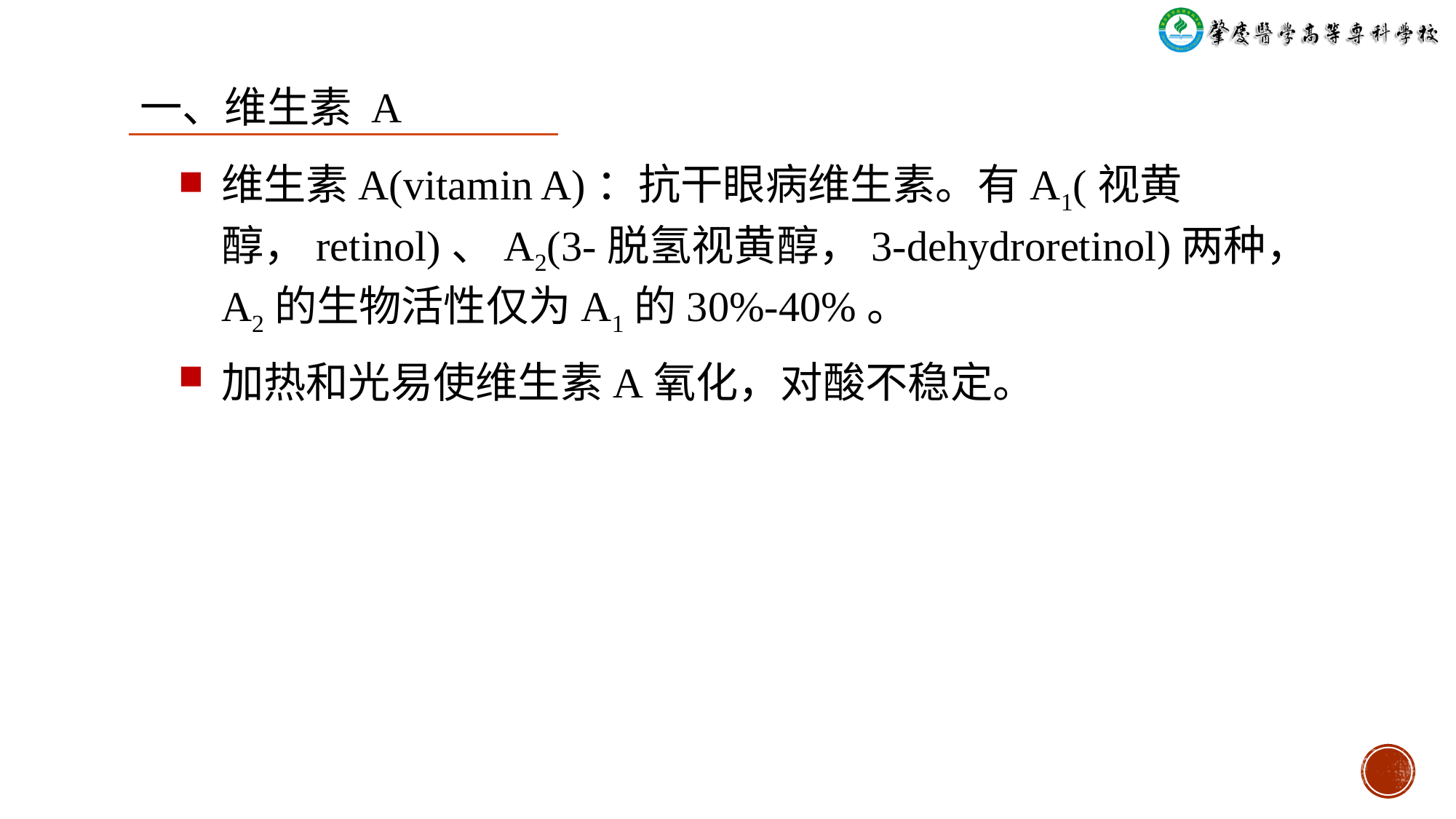

一、维生素 A
维生素A(vitamin A)：抗干眼病维生素。有A1(视黄醇，retinol)、A2(3-脱氢视黄醇，3-dehydroretinol)两种，A2的生物活性仅为A1的30%-40%。
加热和光易使维生素A氧化，对酸不稳定。